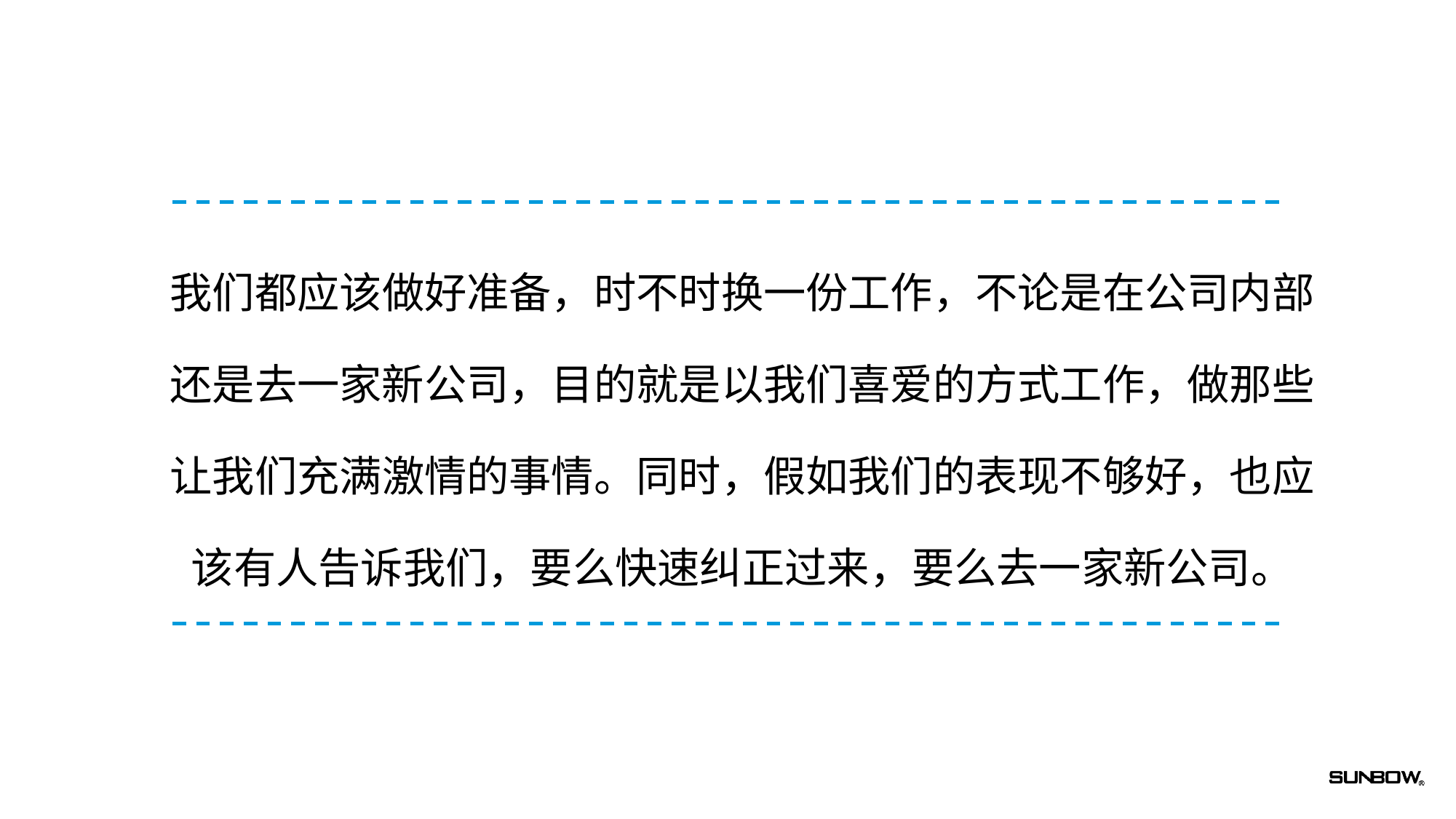

我们都应该做好准备，时不时换一份工作，不论是在公司内部还是去一家新公司，目的就是以我们喜爱的方式工作，做那些让我们充满激情的事情。同时，假如我们的表现不够好，也应该有人告诉我们，要么快速纠正过来，要么去一家新公司。
56